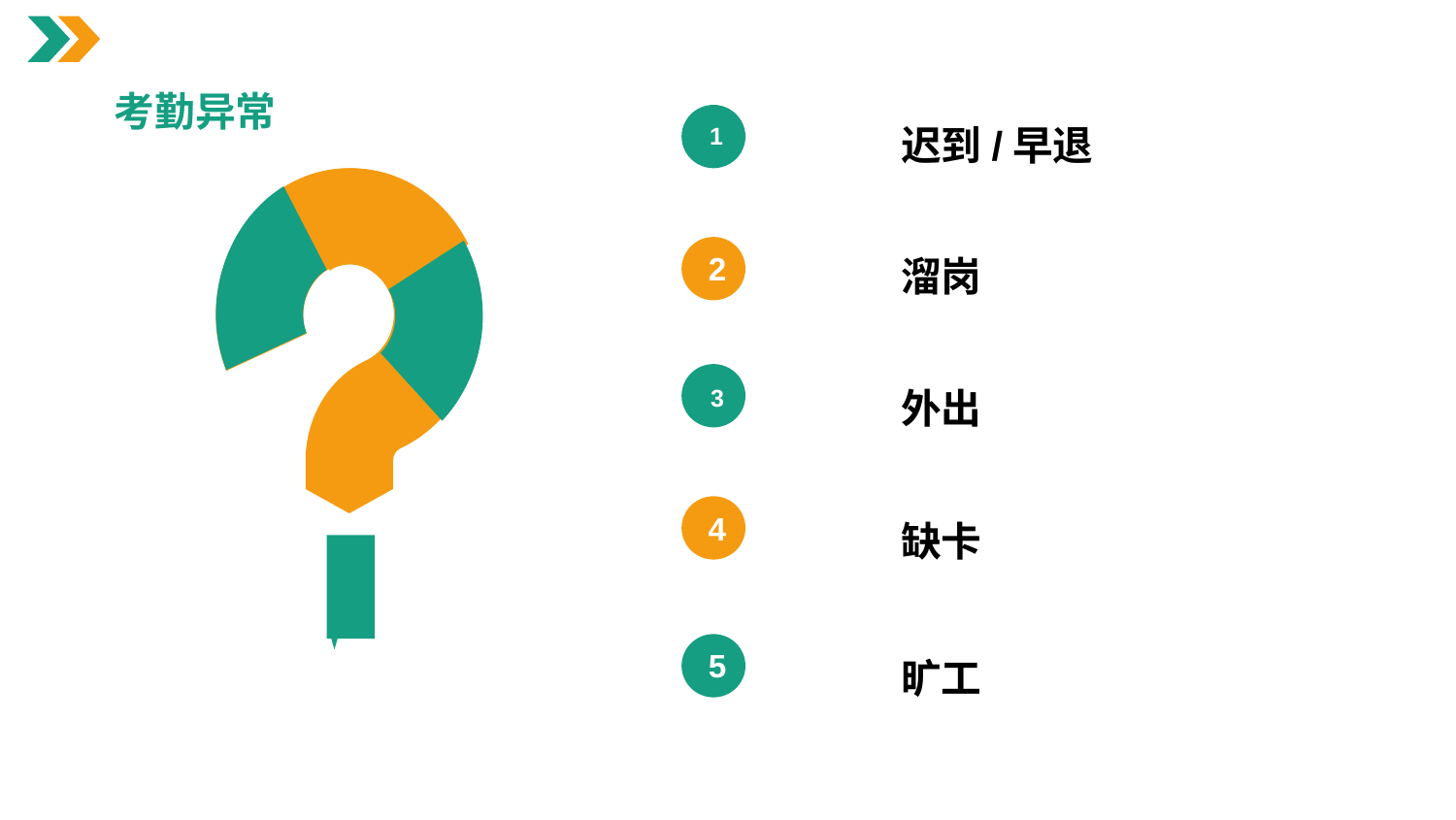

考勤异常
迟到/早退

1

溜岗

2

外出

3

4
缺卡

旷工

5